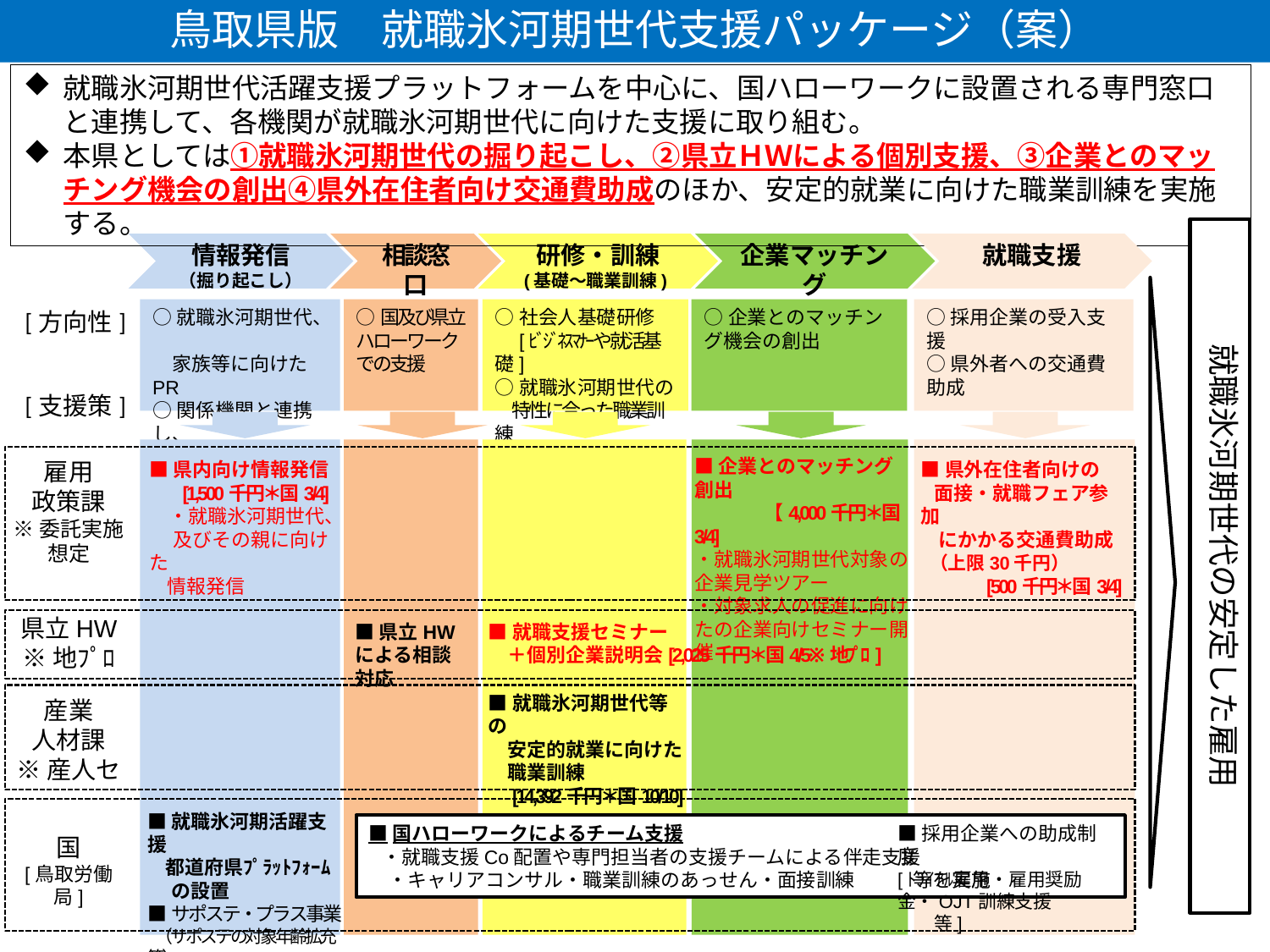

鳥取県版　就職氷河期世代支援パッケージ（案）
就職氷河期世代活躍支援プラットフォームを中心に、国ハローワークに設置される専門窓口と連携して、各機関が就職氷河期世代に向けた支援に取り組む。
本県としては①就職氷河期世代の掘り起こし、②県立ＨＷによる個別支援、③企業とのマッチング機会の創出④県外在住者向け交通費助成のほか、安定的就業に向けた職業訓練を実施する。
就職氷河期世代の安定した雇用
情報発信
（掘り起こし）
相談窓口
(誘導・登録)
研修・訓練
(基礎～職業訓練)
企業マッチング
就職支援
○就職氷河期世代、
　家族等に向けたPR
○関係機関と連携し、
　国HWに誘導
○国及び県立ハローワークでの支援
○社会人基礎研修
　[ﾋﾞｼﾞﾈｽﾏﾅｰや就活基礎]
○就職氷河期世代の
　特性に合った職業訓練
○企業とのマッチング機会の創出

○採用企業の受入支援
○県外者への交通費助成
[方向性]
[支援策]

■企業とのマッチング創出
　　　　【4,000千円＊国3/4]
・就職氷河期世代対象の企業見学ツアー
・対象求人の促進に向けたの企業向けセミナー開催
雇用
政策課
※委託実施想定
■県内向け情報発信
[1,500千円＊国3/4]
　・就職氷河期世代、
　 及びその親に向けた
   情報発信
■県外在住者向けの
   面接・就職フェア参加
   にかかる交通費助成
 （上限30千円）
　[500千円＊国3/4]

県立HW
※地ﾌﾟﾛ

■県立HWによる相談対応
■就職支援セミナー
　＋個別企業説明会[2,025千円＊国4/5※地ﾌﾟﾛ]
■就職氷河期世代等の
　安定的就業に向けた
　職業訓練
[14,392千円＊国10/10]

産業
人材課
※産人セ

■就職氷河期活躍支援
   都道府県ﾌﾟﾗｯﾄﾌｫｰﾑ
　 の設置
■サポステ・プラス事業
 （サポステの対象年齢拡充等）
■国ハローワークによるチーム支援
  ・就職支援Co配置や専門担当者の支援チームによる伴走支援
　・キャリアコンサル・職業訓練のあっせん・面接訓練　　　等を実施
■採用企業への助成制度
[ﾄﾗｲｱﾙ雇用・雇用奨励金・OJT訓練支援　　　　等]
国
[鳥取労働局]